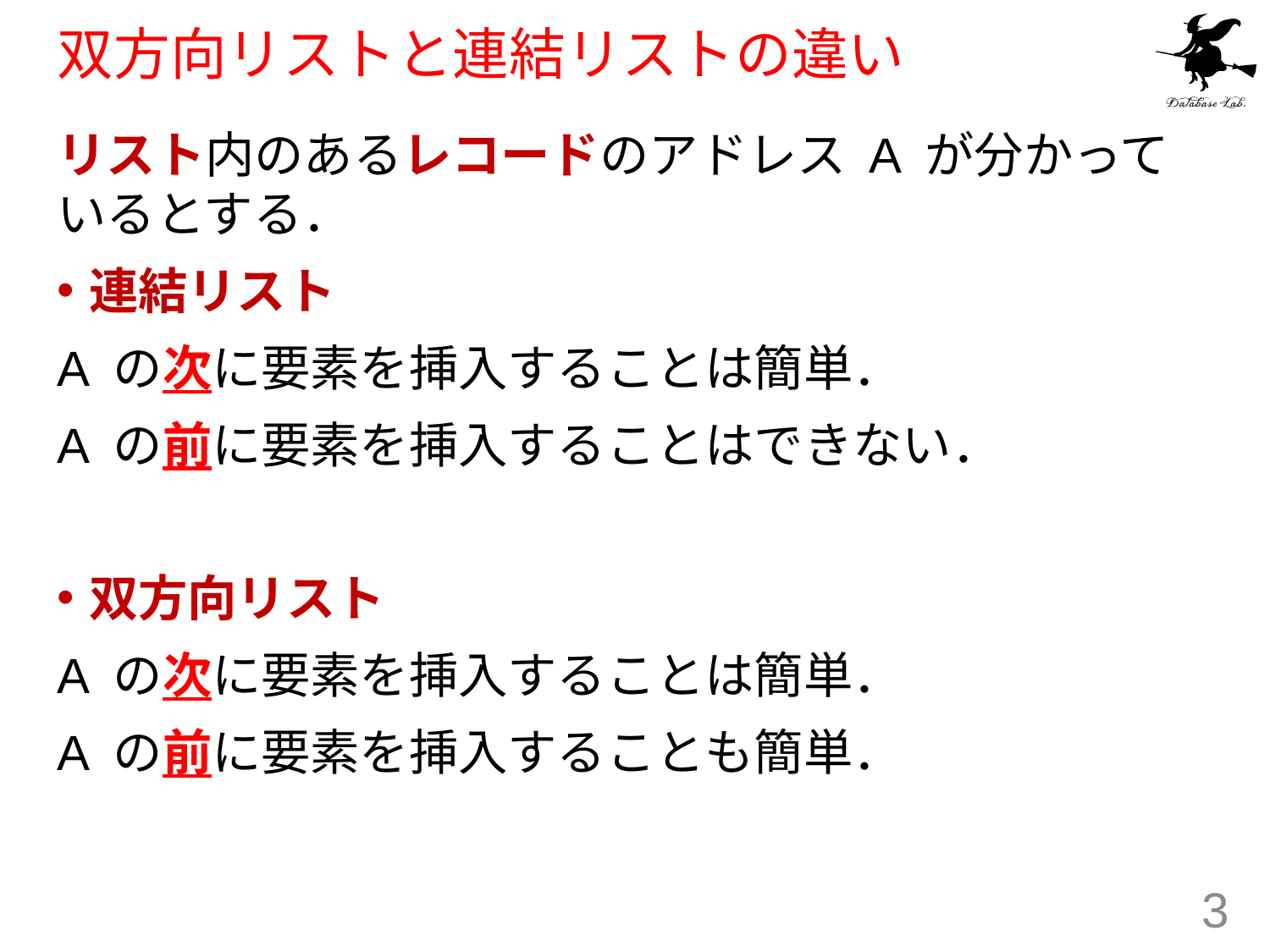

# 双方向リストと連結リストの違い
リスト内のあるレコードのアドレス A が分かっているとする．
連結リスト
A の次に要素を挿入することは簡単．
A の前に要素を挿入することはできない．

双方向リスト
A の次に要素を挿入することは簡単．
A の前に要素を挿入することも簡単．
3